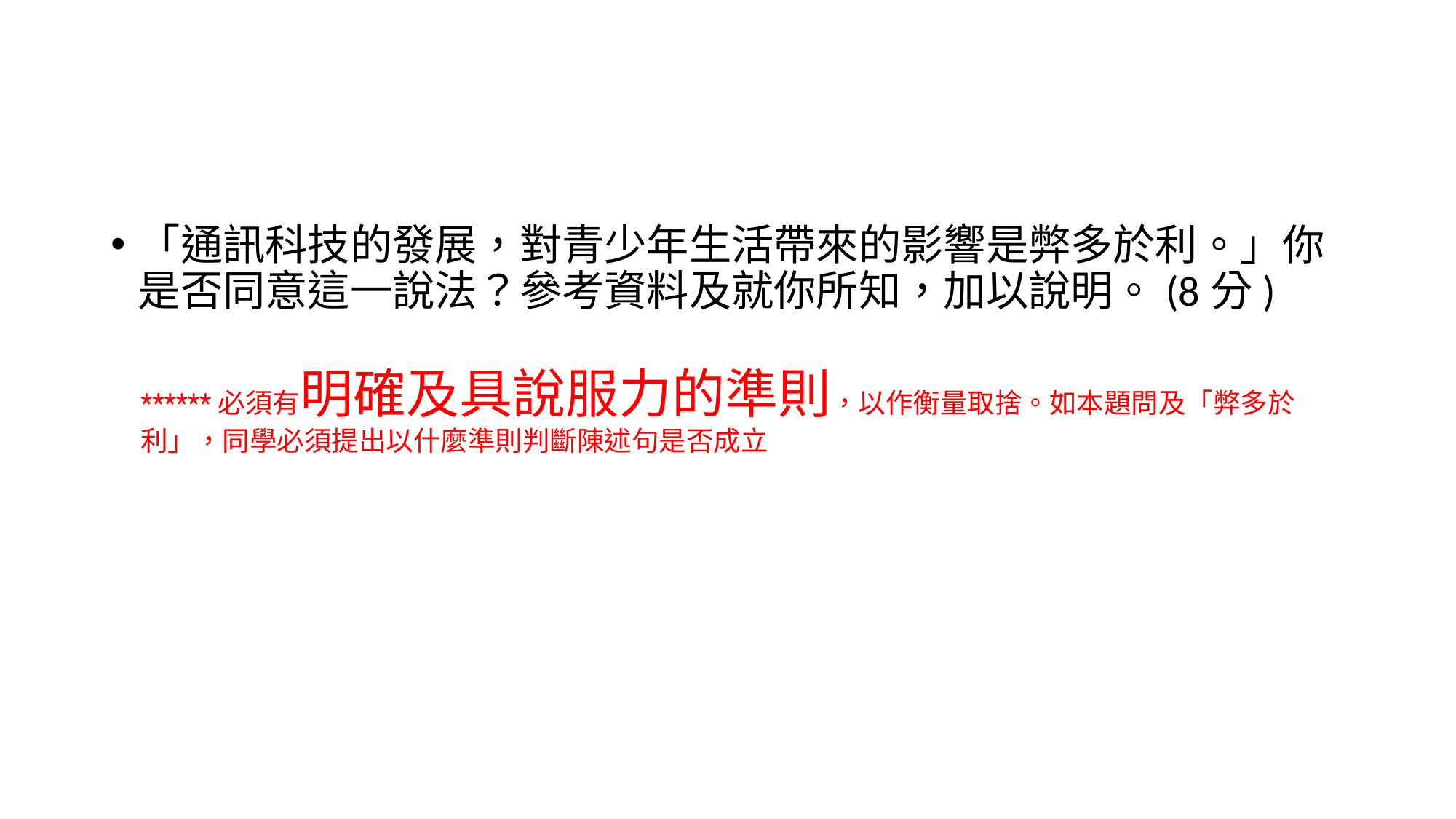

#
「通訊科技的發展，對青少年生活帶來的影響是弊多於利。」你是否同意這一說法？參考資料及就你所知，加以說明。(8分)
******必須有明確及具說服力的準則，以作衡量取捨。如本題問及「弊多於利」，同學必須提出以什麼準則判斷陳述句是否成立